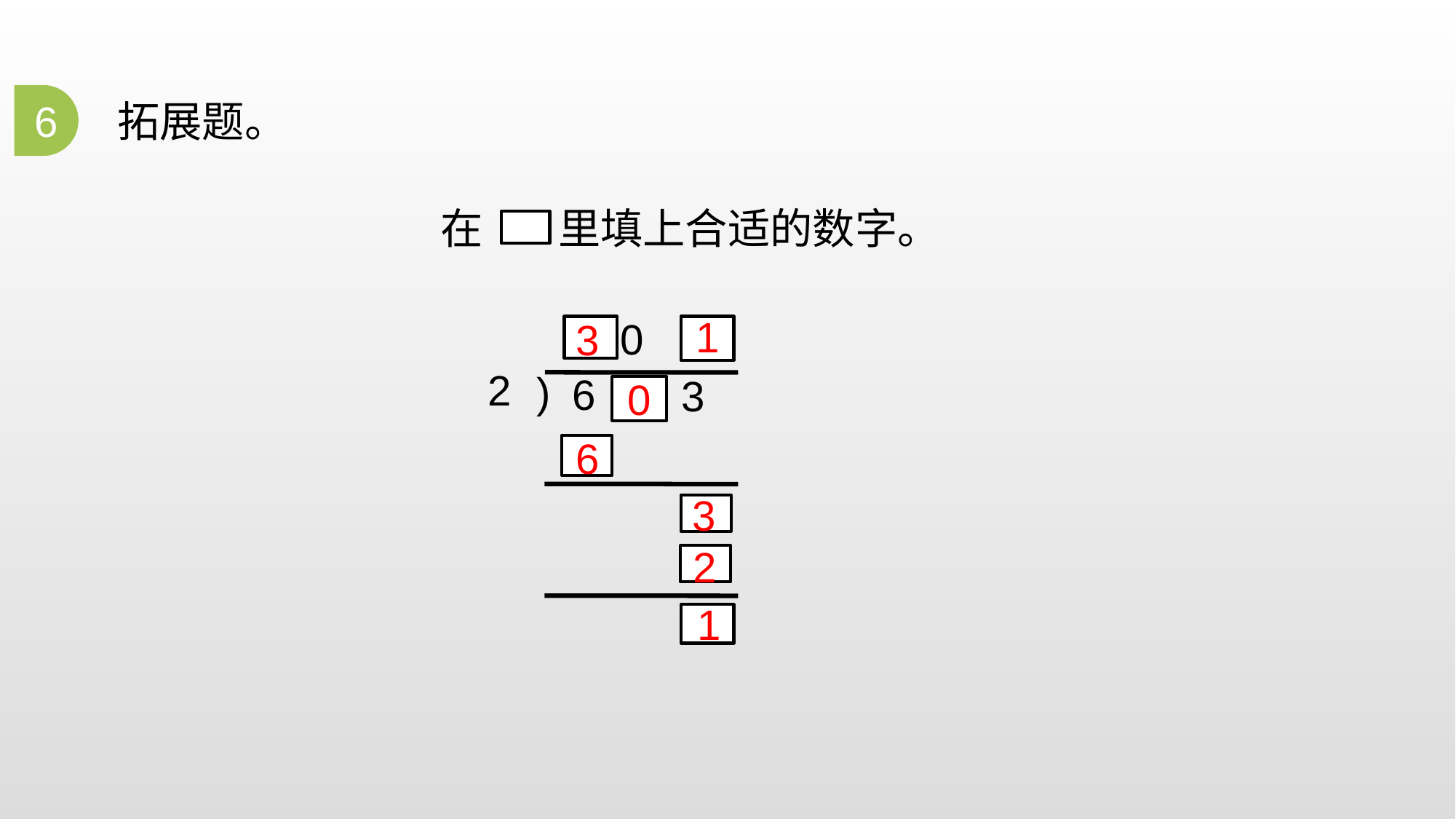

6
拓展题。
在        里填上合适的数字。

1
 0
3

2
 )

6
 3
0

6

3

2

1